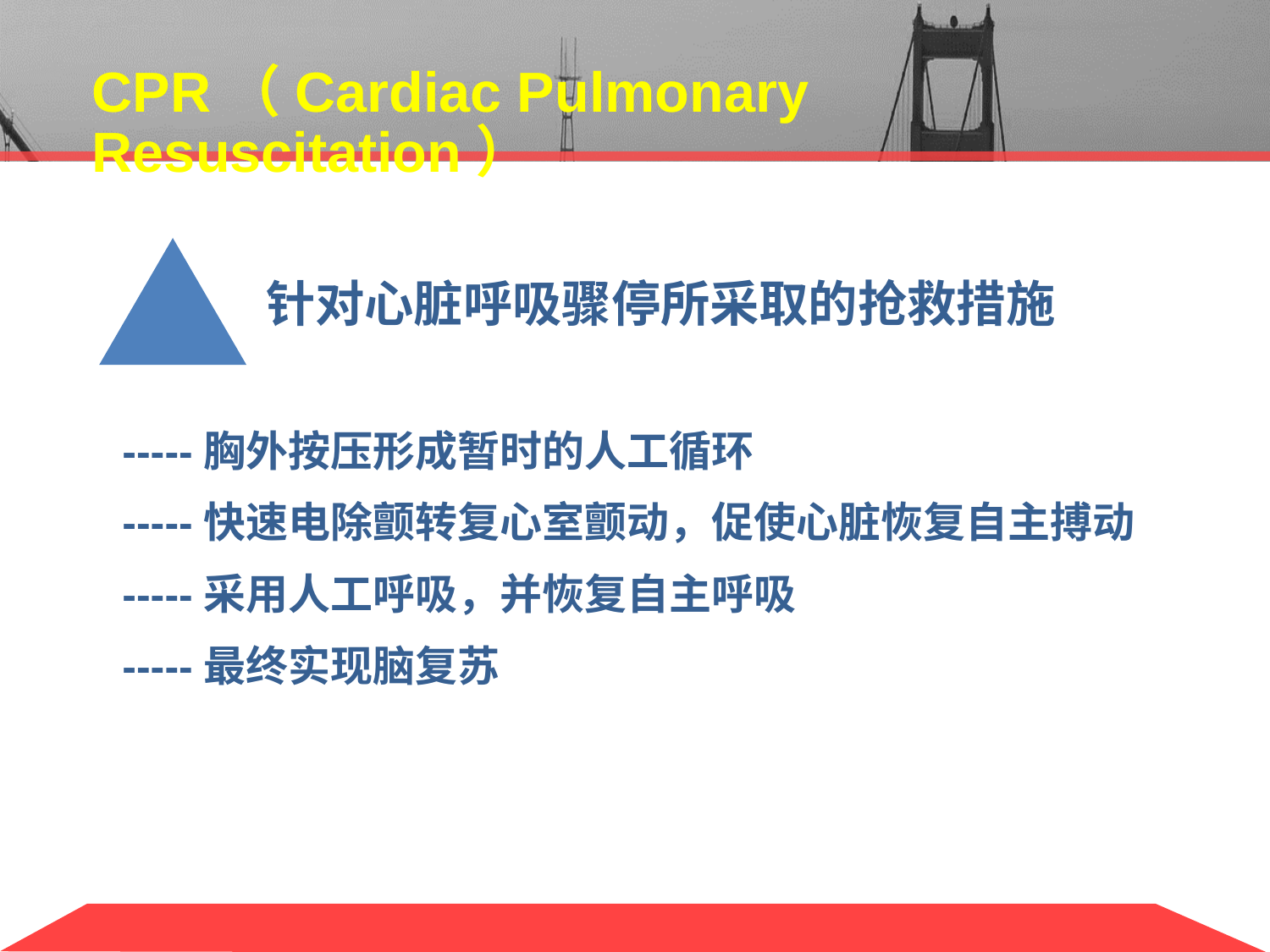

# CPR（Cardiac Pulmonary Resuscitation）

                针对心脏呼吸骤停所采取的抢救措施

    -----胸外按压形成暂时的人工循环
    -----快速电除颤转复心室颤动，促使心脏恢复自主搏动
    -----采用人工呼吸，并恢复自主呼吸
    -----最终实现脑复苏